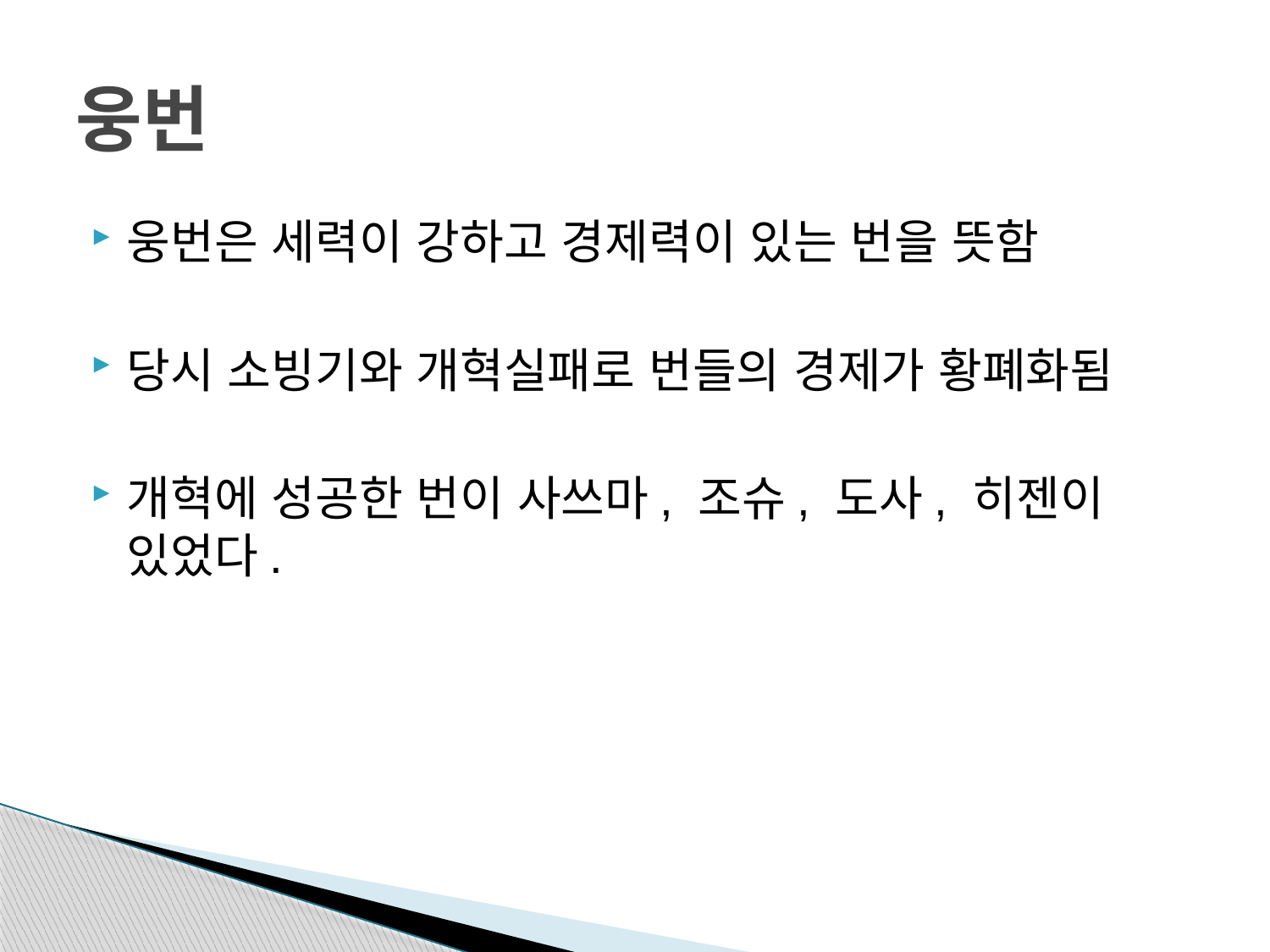

# 웅번
웅번은 세력이 강하고 경제력이 있는 번을 뜻함

당시 소빙기와 개혁실패로 번들의 경제가 황폐화됨

개혁에 성공한 번이 사쓰마, 조슈, 도사, 히젠이 있었다.